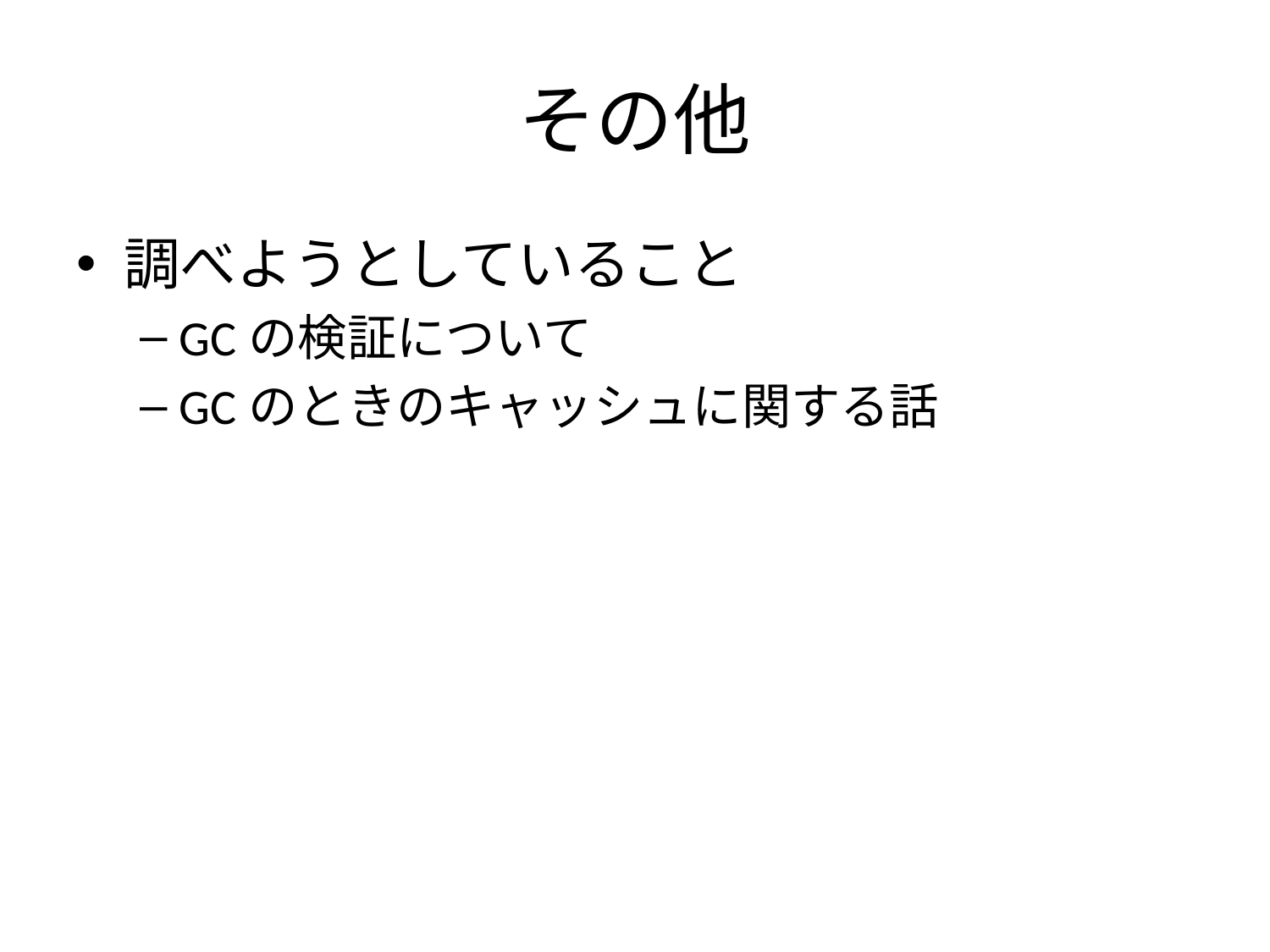

# その他
調べようとしていること
GCの検証について
GCのときのキャッシュに関する話